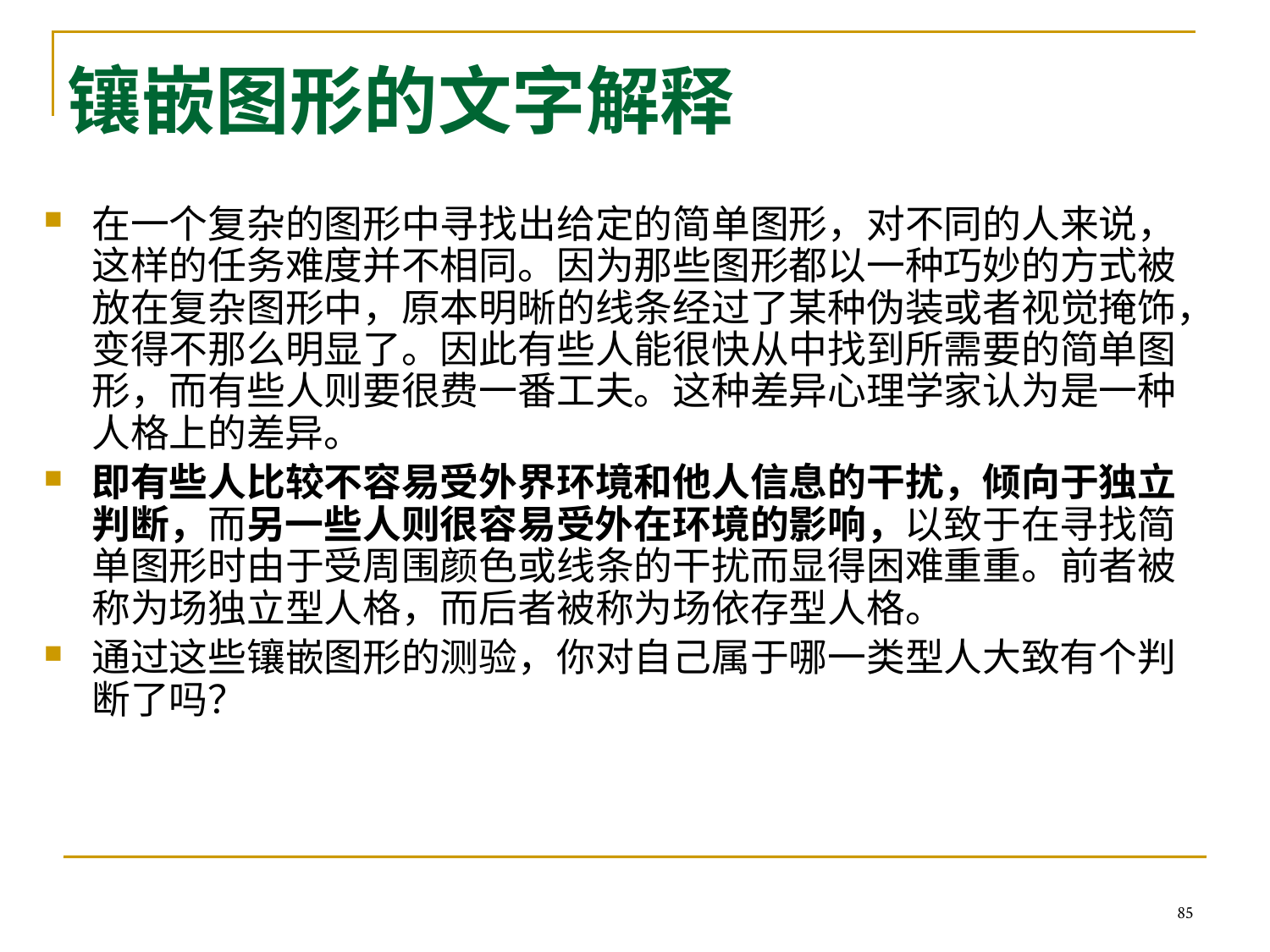

# 镶嵌图形的文字解释
在一个复杂的图形中寻找出给定的简单图形，对不同的人来说，这样的任务难度并不相同。因为那些图形都以一种巧妙的方式被放在复杂图形中，原本明晰的线条经过了某种伪装或者视觉掩饰，变得不那么明显了。因此有些人能很快从中找到所需要的简单图形，而有些人则要很费一番工夫。这种差异心理学家认为是一种人格上的差异。
即有些人比较不容易受外界环境和他人信息的干扰，倾向于独立判断，而另一些人则很容易受外在环境的影响，以致于在寻找简单图形时由于受周围颜色或线条的干扰而显得困难重重。前者被称为场独立型人格，而后者被称为场依存型人格。
通过这些镶嵌图形的测验，你对自己属于哪一类型人大致有个判断了吗？
85